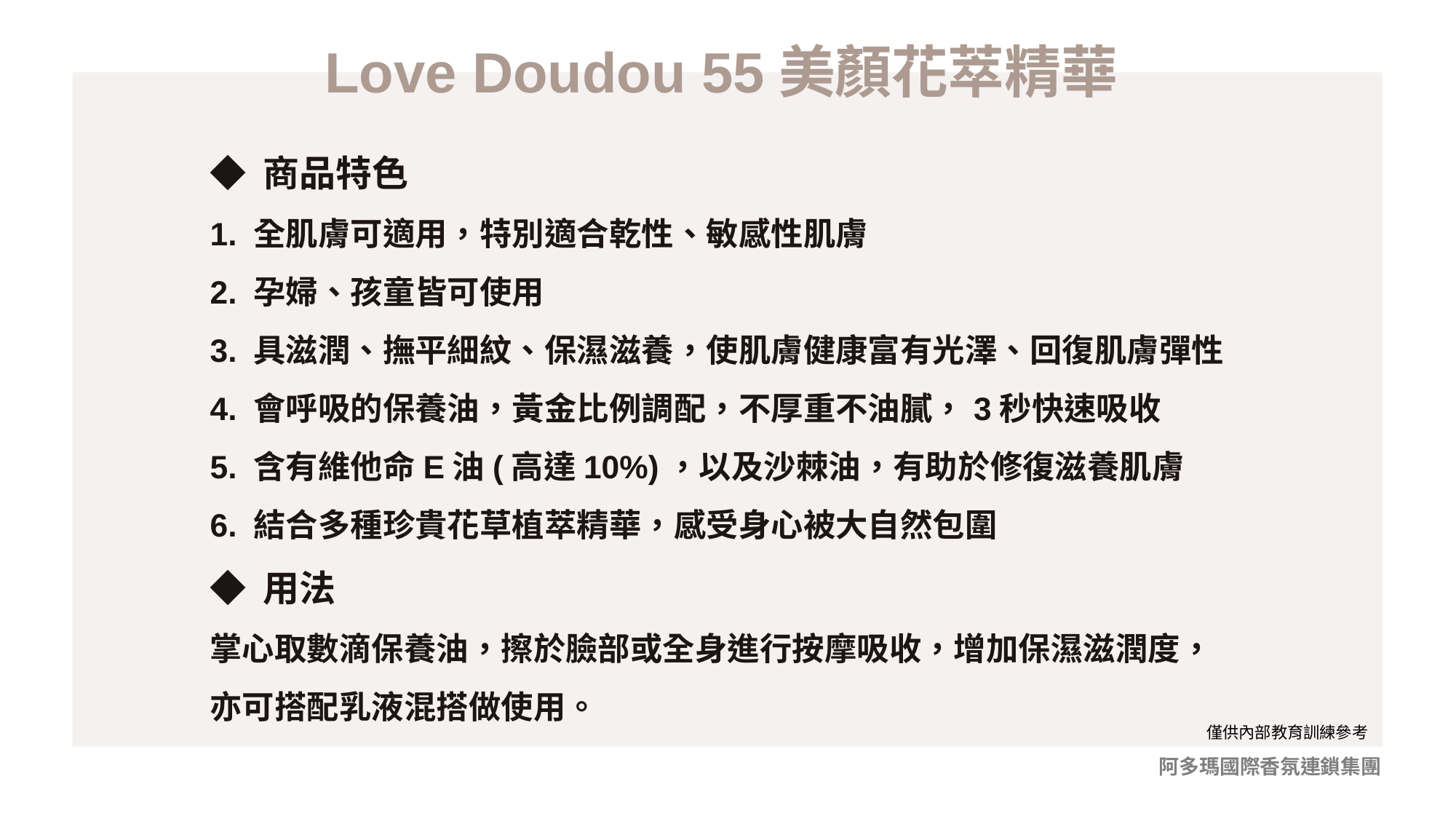

Love Doudou 55美顏花萃精華
◆ 商品特色
1. 全肌膚可適用，特別適合乾性、敏感性肌膚
2. 孕婦、孩童皆可使用
3. 具滋潤、撫平細紋、保濕滋養，使肌膚健康富有光澤、回復肌膚彈性
4. 會呼吸的保養油，黃金比例調配，不厚重不油膩，3秒快速吸收
5. 含有維他命E油(高達10%)，以及沙棘油，有助於修復滋養肌膚
6. 結合多種珍貴花草植萃精華，感受身心被大自然包圍
◆ 用法
掌心取數滴保養油，擦於臉部或全身進行按摩吸收，增加保濕滋潤度，亦可搭配乳液混搭做使用。
僅供內部教育訓練參考
阿多瑪國際香氛連鎖集團